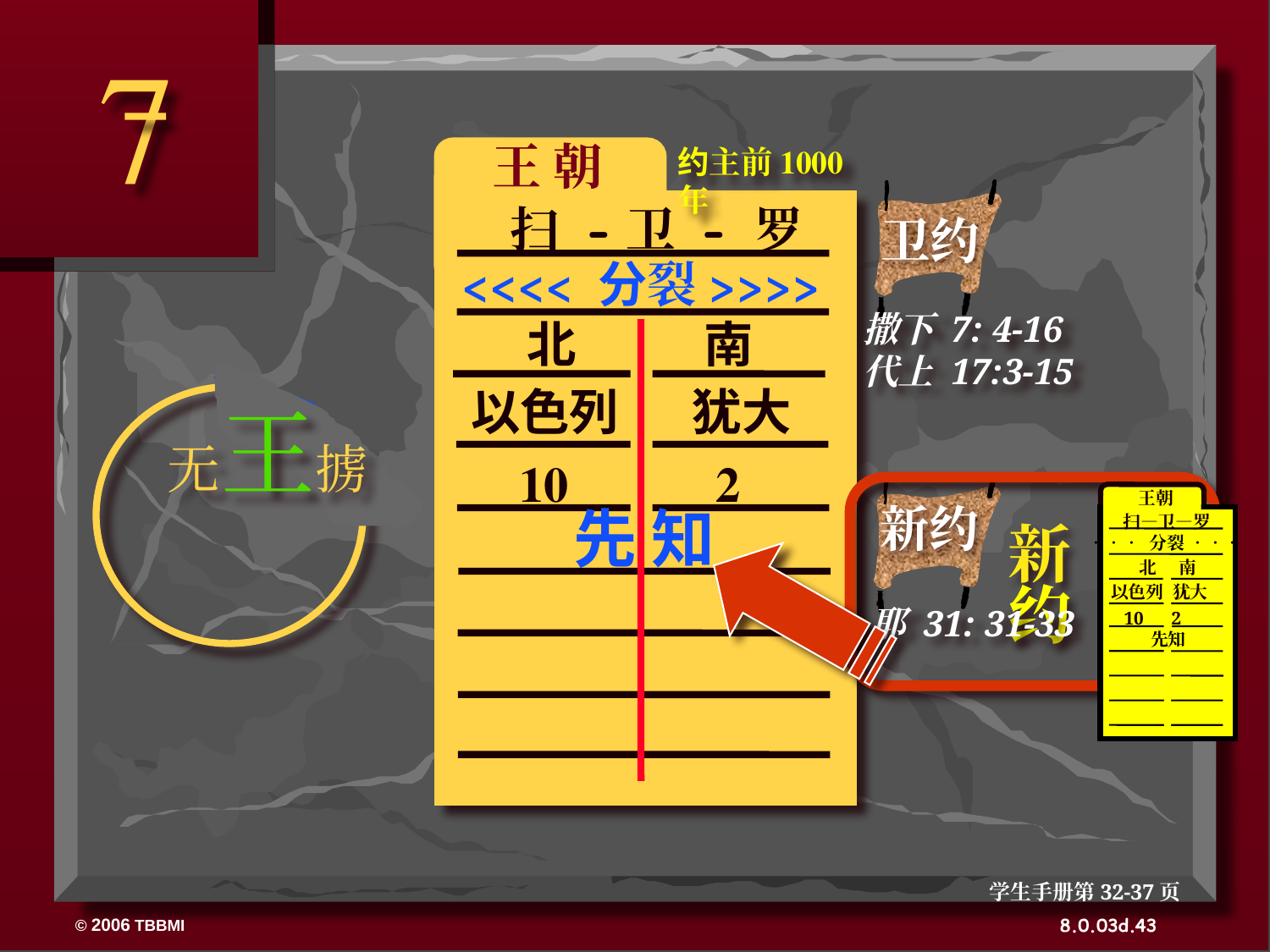

7

王 朝
约主前1000年

 卫约

扫 -卫 - 罗

<<<< 分裂>>>>

撒下 7: 4-16
代上 17:3-15
 北	      南

无王掳

以色列      犹大

            新约

10            2

   王朝

扫—卫—罗
 ••• 分裂 •••
北     南
以色列  犹大
10      2
先知

新约

 先 知

耶 31: 31-33

学生手册第32-37页
43